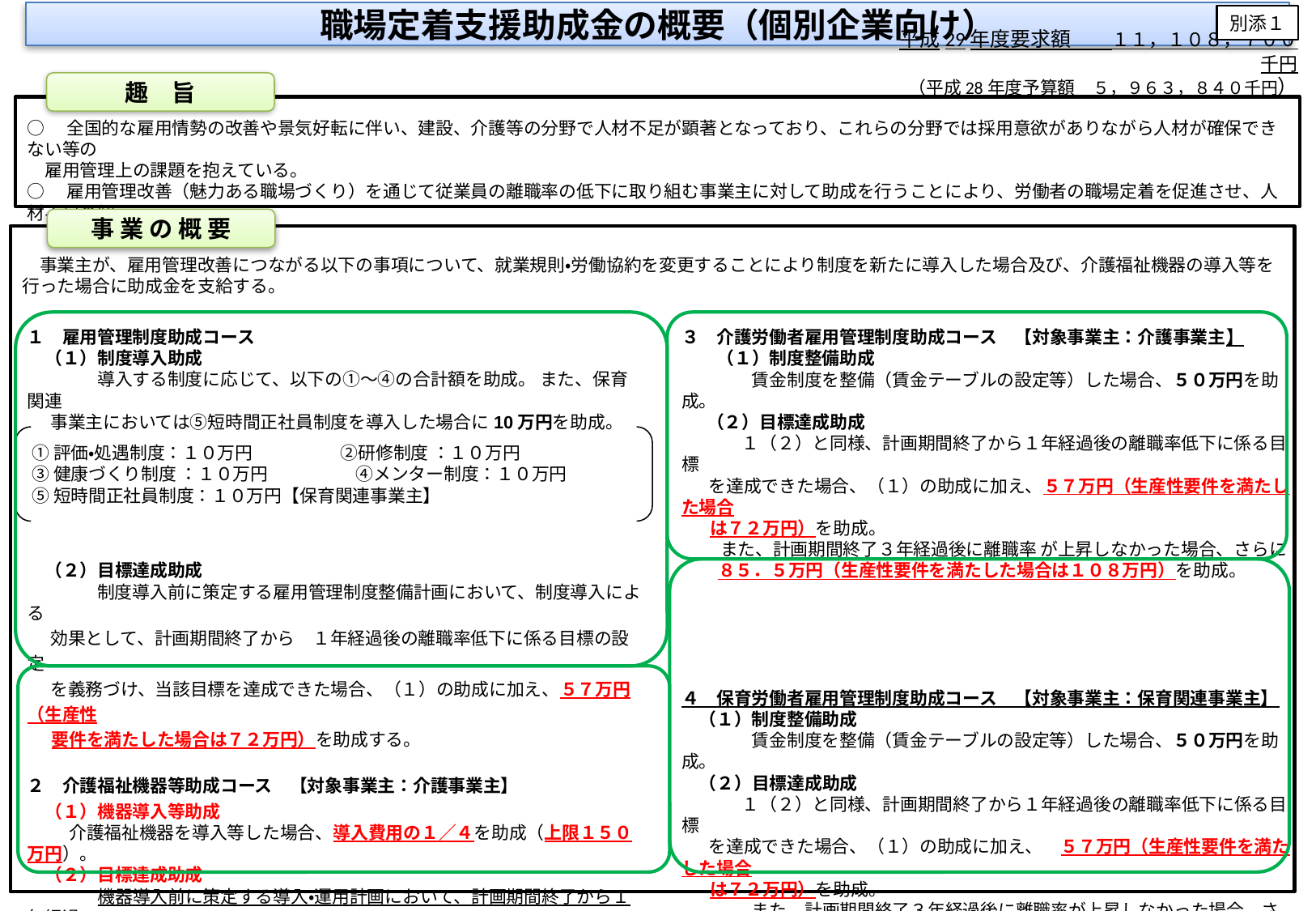

職場定着支援助成金の概要（個別企業向け）
別添１
平成29年度要求額　　１１，１０８，７００千円
（平成28年度予算額　５，９６３，８４０千円）
趣　旨

○　全国的な雇用情勢の改善や景気好転に伴い、建設、介護等の分野で人材不足が顕著となっており、これらの分野では採用意欲がありながら人材が確保できない等の
　雇用管理上の課題を抱えている。
○　雇用管理改善（魅力ある職場づくり）を通じて従業員の離職率の低下に取り組む事業主に対して助成を行うことにより、労働者の職場定着を促進させ、人材不足の解
　消、魅力的な雇用創出を図る。
事 業 の 概 要

　事業主が、雇用管理改善につながる以下の事項について、就業規則・労働協約を変更することにより制度を新たに導入した場合及び、介護福祉機器の導入等を行った場合に助成金を支給する。

１　雇用管理制度助成コース
　（１）制度導入助成
　　　　導入する制度に応じて、以下の①～④の合計額を助成。 また、保育関連
     事業主においては⑤短時間正社員制度を導入した場合に10万円を助成。

　（２）目標達成助成
　　　　制度導入前に策定する雇用管理制度整備計画において、制度導入による
     効果として、計画期間終了から　１年経過後の離職率低下に係る目標の設定
     を義務づけ、当該目標を達成できた場合、（１）の助成に加え、５７万円（生産性
     要件を満たした場合は７２万円）を助成する。

２　介護福祉機器等助成コース　【対象事業主：介護事業主】
　（１）機器導入等助成
    　 介護福祉機器を導入等した場合、導入費用の１／４を助成（上限１５０万円）。
　（２）目標達成助成
　　　　機器導入前に策定する導入・運用計画において、計画期間終了から１年経過
     後の離職率に係る目標の設定を義務付け、当該目標を達成できた場合に、（１）
     の助成に加え、導入費用の２０％（生産性要件を満たした場合は３５％）を助成
    （上限１５０万円）。

３　介護労働者雇用管理制度助成コース　【対象事業主：介護事業主】
　　（１）制度整備助成
　　　　賃金制度を整備（賃金テーブルの設定等）した場合、５０万円を助成。
　  （２）目標達成助成
　　　  １（２）と同様、計画期間終了から１年経過後の離職率低下に係る目標
      を達成できた場合、（１）の助成に加え、５７万円（生産性要件を満たした場合
      は７２万円）を助成。
         また、計画期間終了３年経過後に離職率 が上昇しなかった場合、さらに
        ８５．５万円（生産性要件を満たした場合は１０８万円）を助成。

４　保育労働者雇用管理制度助成コース　【対象事業主：保育関連事業主】
　（１）制度整備助成
　　　　賃金制度を整備（賃金テーブルの設定等）した場合、５０万円を助成。
　（２）目標達成助成
　　　  １（２）と同様、計画期間終了から１年経過後の離職率低下に係る目標
      を達成できた場合、（１）の助成に加え、　５７万円（生産性要件を満たした場合
      は７２万円）を助成。
　　　　また、計画期間終了３年経過後に離職率が上昇しなかった場合、さらに
        ８５．５万円（生産性要件を満たした場合は１０８万円）を助成。
①評価・処遇制度：１０万円　　　　　②研修制度 ：１０万円
③健康づくり制度 ：１０万円　　　　　④メンター制度：１０万円
⑤短時間正社員制度：１０万円【保育関連事業主】